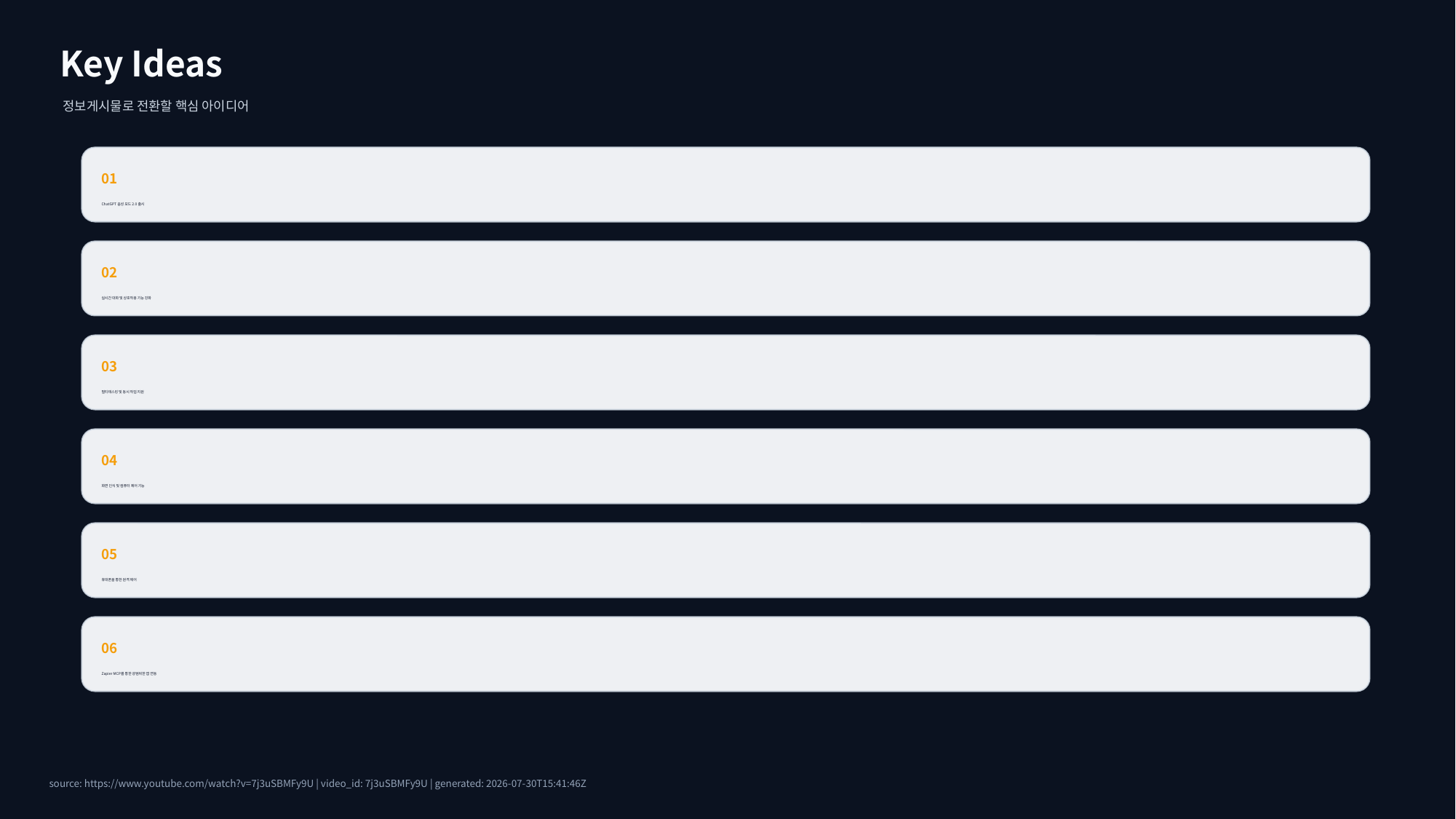

Key Ideas
정보게시물로 전환할 핵심 아이디어

01
ChatGPT 음성 모드 2.0 출시

02
실시간 대화 및 상호작용 기능 강화

03
멀티태스킹 및 동시 작업 지원

04
화면 인식 및 컴퓨터 제어 기능

05
휴대폰을 통한 원격 제어

06
Zapier MCP를 통한 광범위한 앱 연동
source: https://www.youtube.com/watch?v=7j3uSBMFy9U | video_id: 7j3uSBMFy9U | generated: 2026-07-30T15:41:46Z